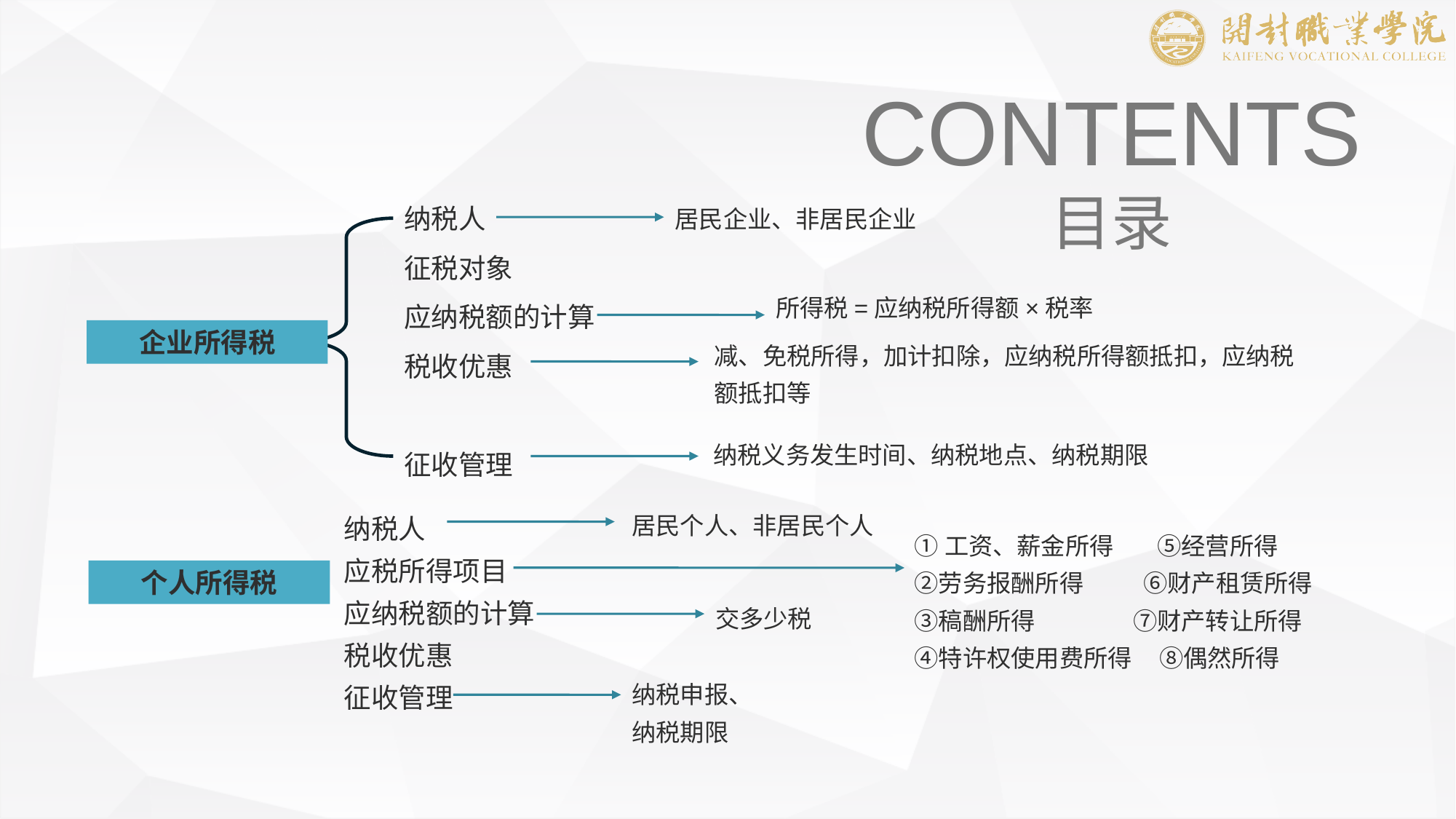

CONTENTS
目录
纳税人
征税对象
应纳税额的计算
税收优惠
征收管理
居民企业、非居民企业

所得税=应纳税所得额×税率

企业所得税
减、免税所得，加计扣除，应纳税所得额抵扣，应纳税额抵扣等

纳税义务发生时间、纳税地点、纳税期限

居民个人、非居民个人
纳税人
应税所得项目
应纳税额的计算
税收优惠
征收管理
①工资、薪金所得        ⑤经营所得
②劳务报酬所得           ⑥财产租赁所得
③稿酬所得                  ⑦财产转让所得
④特许权使用费所得     ⑧偶然所得

个人所得税

交多少税

纳税申报、纳税期限